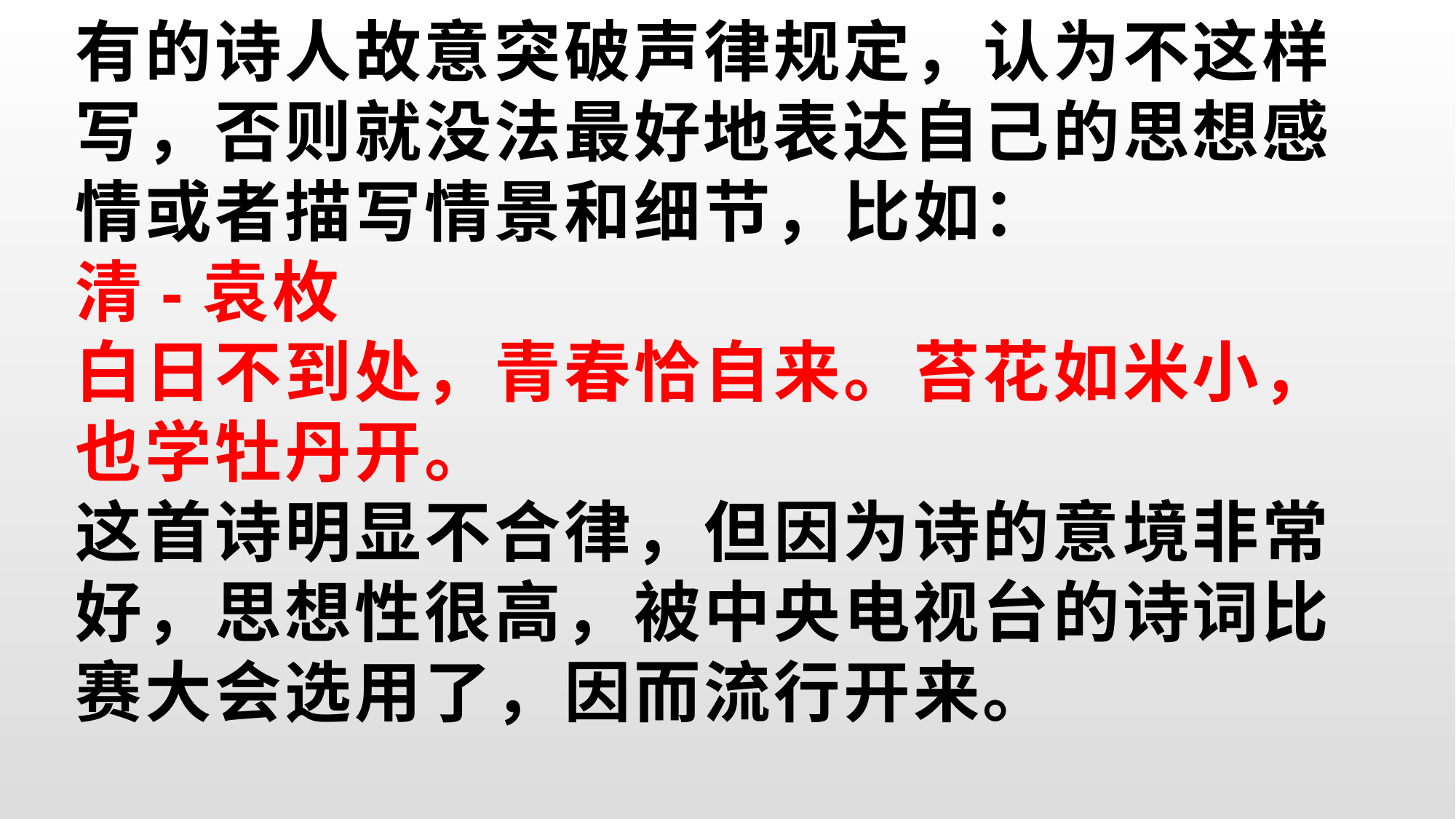

# 有的诗人故意突破声律规定，认为不这样写，否则就没法最好地表达自己的思想感情或者描写情景和细节，比如： 清-袁枚 白日不到处，青春恰自来。苔花如米小，也学牡丹开。 这首诗明显不合律，但因为诗的意境非常好，思想性很高，被中央电视台的诗词比赛大会选用了，因而流行开来。